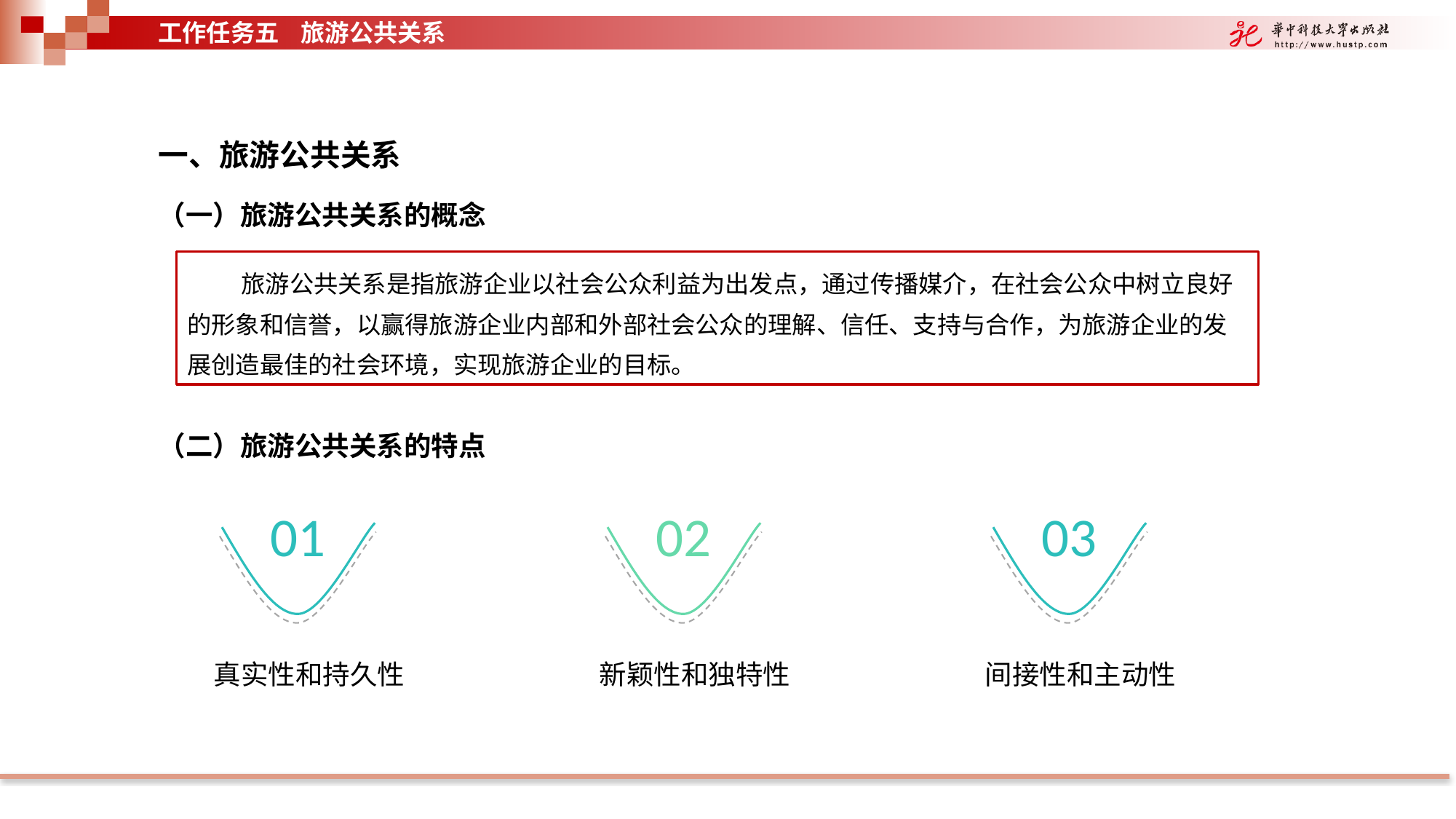

工作任务五    旅游公共关系
一、旅游公共关系
（一）旅游公共关系的概念
   旅游公共关系是指旅游企业以社会公众利益为出发点，通过传播媒介，在社会公众中树立良好的形象和信誉，以赢得旅游企业内部和外部社会公众的理解、信任、支持与合作，为旅游企业的发展创造最佳的社会环境，实现旅游企业的目标。
（二）旅游公共关系的特点
01

真实性和持久性
02

新颖性和独特性
03

间接性和主动性